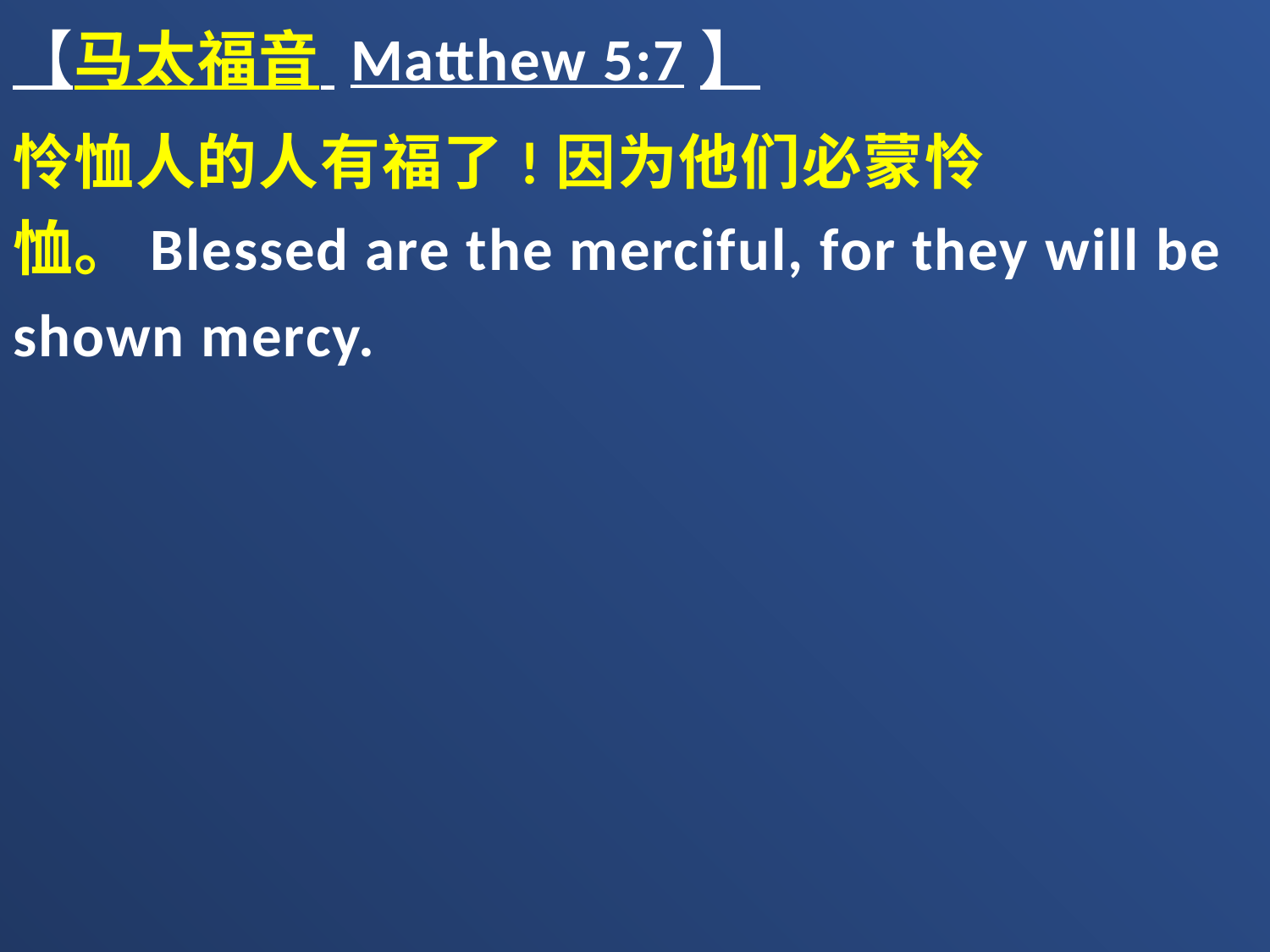

【马太福音 Matthew 5:7】
怜恤人的人有福了!因为他们必蒙怜恤。Blessed are the merciful, for they will be shown mercy.